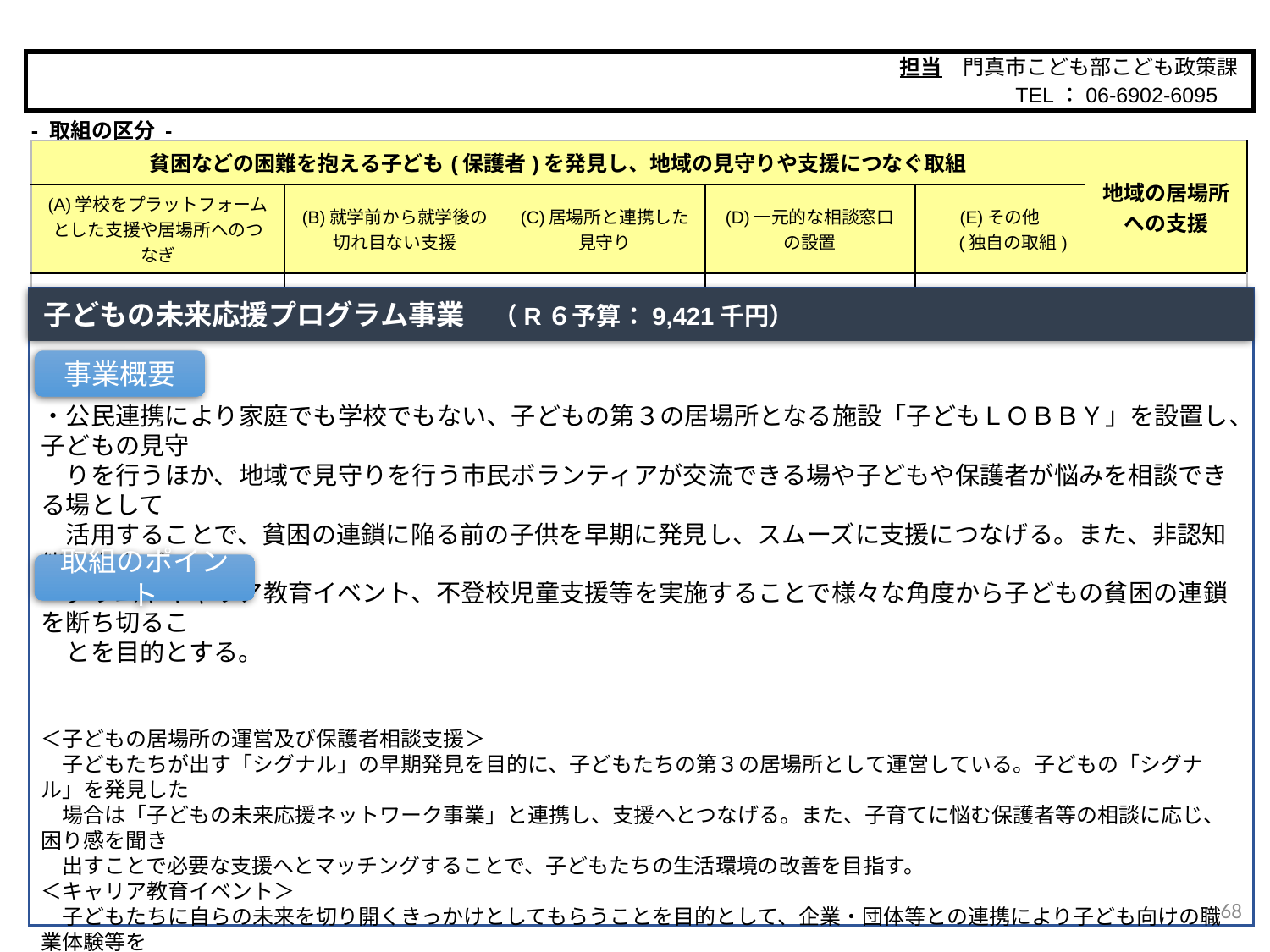

担当　門真市こども部こども政策課
　　　　　 TEL：06-6902-6095

門真市
- 取組の区分 -
| 貧困などの困難を抱える子ども(保護者)を発見し、地域の見守りや支援につなぐ取組 |  |  |  |  | 地域の居場所 への支援 |
| --- | --- | --- | --- | --- | --- |
| (A)学校をプラットフォームとした支援や居場所へのつなぎ | (B)就学前から就学後の 切れ目ない支援 | (C)居場所と連携した 見守り | (D)一元的な相談窓口 の設置 | (E)その他 　 (独自の取組) |  |
|  |  | ○ |  | ○ |  |
子どもの未来応援プログラム事業　（R６予算：9,421千円）

・公民連携により家庭でも学校でもない、子どもの第３の居場所となる施設「子どもＬＯＢＢＹ」を設置し、子どもの見守
　りを行うほか、地域で見守りを行う市民ボランティアが交流できる場や子どもや保護者が悩みを相談できる場として
　活用することで、貧困の連鎖に陥る前の子供を早期に発見し、スムーズに支援につなげる。また、非認知能力向上プロ
　グラムやキャリア教育イベント、不登校児童支援等を実施することで様々な角度から子どもの貧困の連鎖を断ち切るこ
　とを目的とする。

＜子どもの居場所の運営及び保護者相談支援＞
　子どもたちが出す「シグナル」の早期発見を目的に、子どもたちの第３の居場所として運営している。子どもの「シグナル」を発見した
　場合は「子どもの未来応援ネットワーク事業」と連携し、支援へとつなげる。また、子育てに悩む保護者等の相談に応じ、困り感を聞き
　出すことで必要な支援へとマッチングすることで、子どもたちの生活環境の改善を目指す。
＜キャリア教育イベント＞
　子どもたちに自らの未来を切り開くきっかけとしてもらうことを目的として、企業・団体等との連携により子ども向けの職業体験等を
　実施する。
＜不登校児童支援＞
　子どもの未来応援ネットワーク事業と連携し、不登校の小中学生を「子どもＬＯＢＢＹ」につなげ、様々な角度から支援を行う。
＜非認知能力向上プログラム＞
　家庭や教育・保育現場で子どもたちがやり遂げる力や協調性などの非認知能力を向上させることができる環境を構築することを
　目的に、保護者や教育・保育に携わる者を対象に、子どもの非認知能力を向上させる子育て方法などを学べる機会を提供する。

事業概要
取組のポイント
68